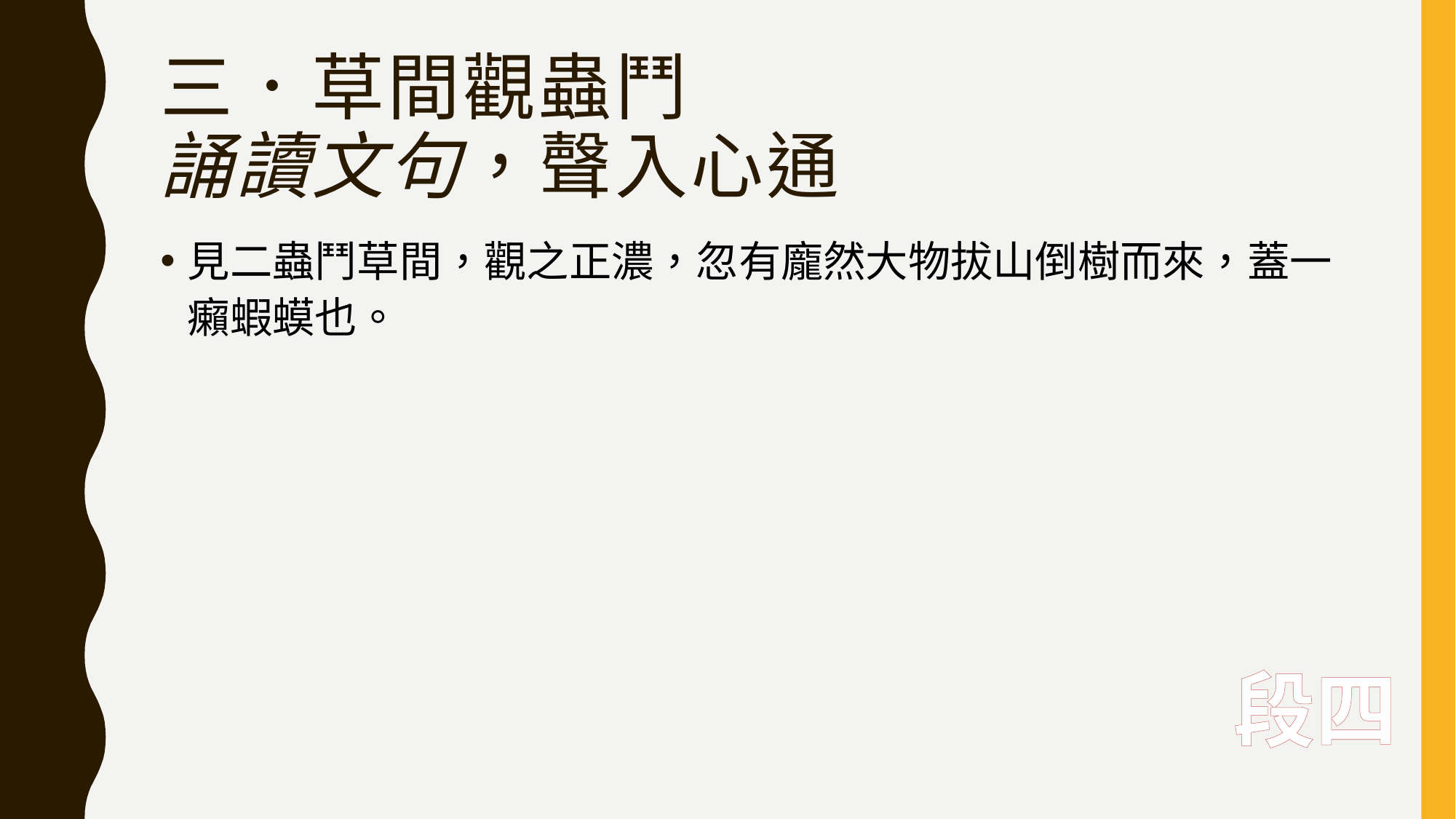

# 三．草間觀蟲鬥 誦讀文句，聲入心通
見二蟲鬥草間，觀之正濃，忽有龐然大物拔山倒樹而來，蓋一癩蝦蟆也。

段四